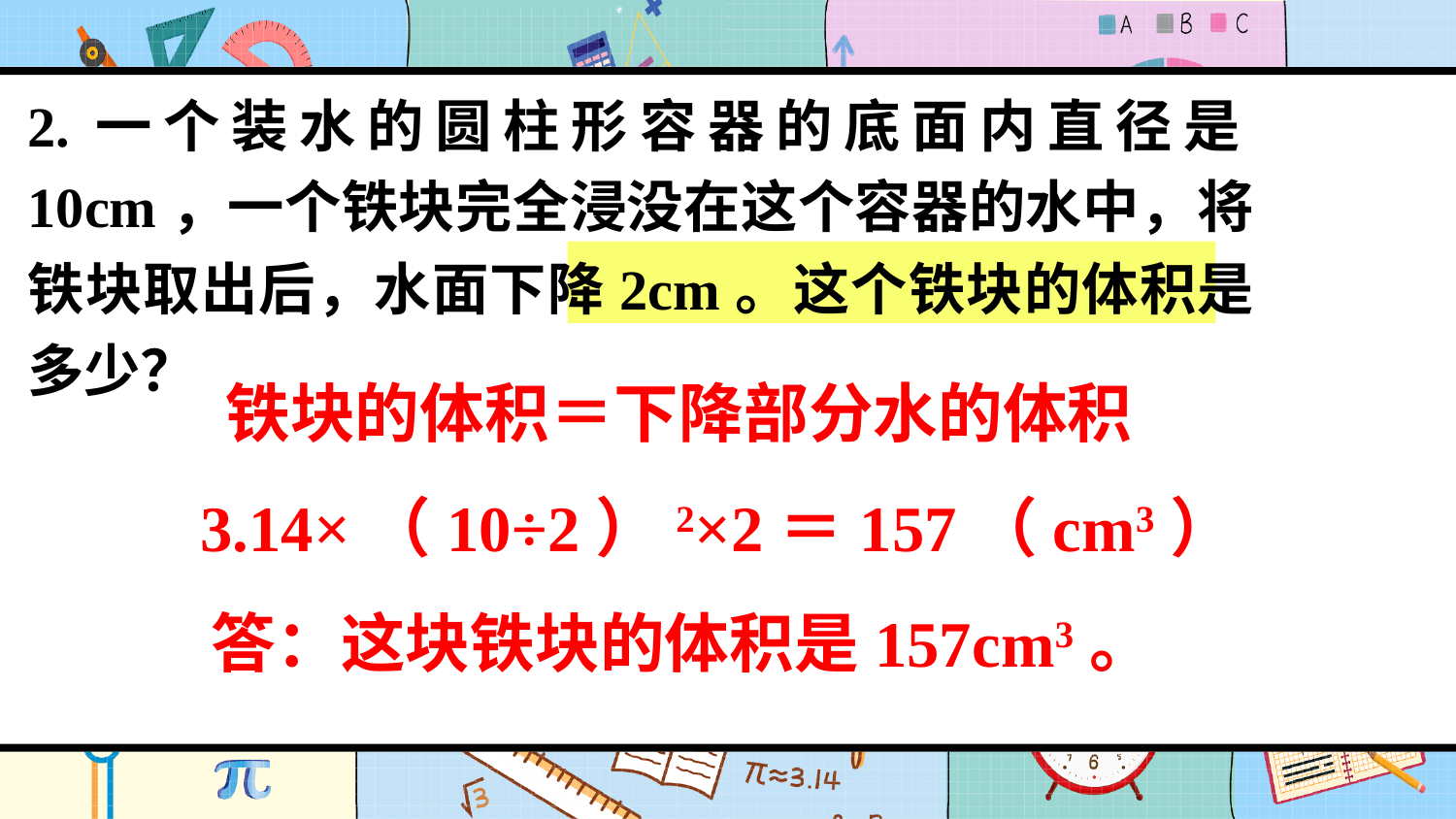

2.一个装水的圆柱形容器的底面内直径是10cm，一个铁块完全浸没在这个容器的水中，将铁块取出后，水面下降2cm。这个铁块的体积是多少？

铁块的体积＝下降部分水的体积
3.14×（10÷2）2×2＝157（cm3）
答：这块铁块的体积是157cm3。